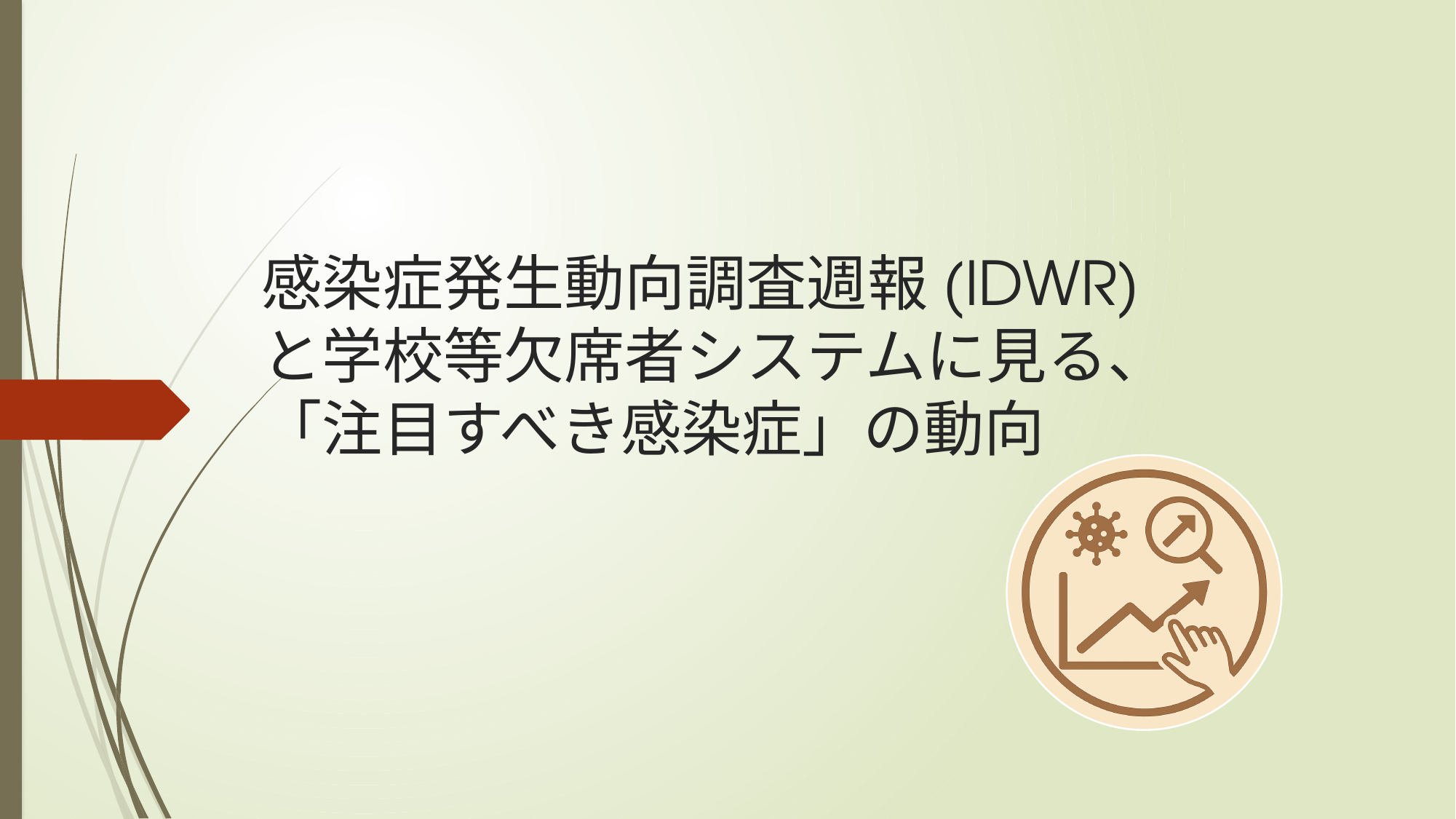

# 感染症発生動向調査週報(IDWR)と学校等欠席者システムに見る、「注目すべき感染症」の動向